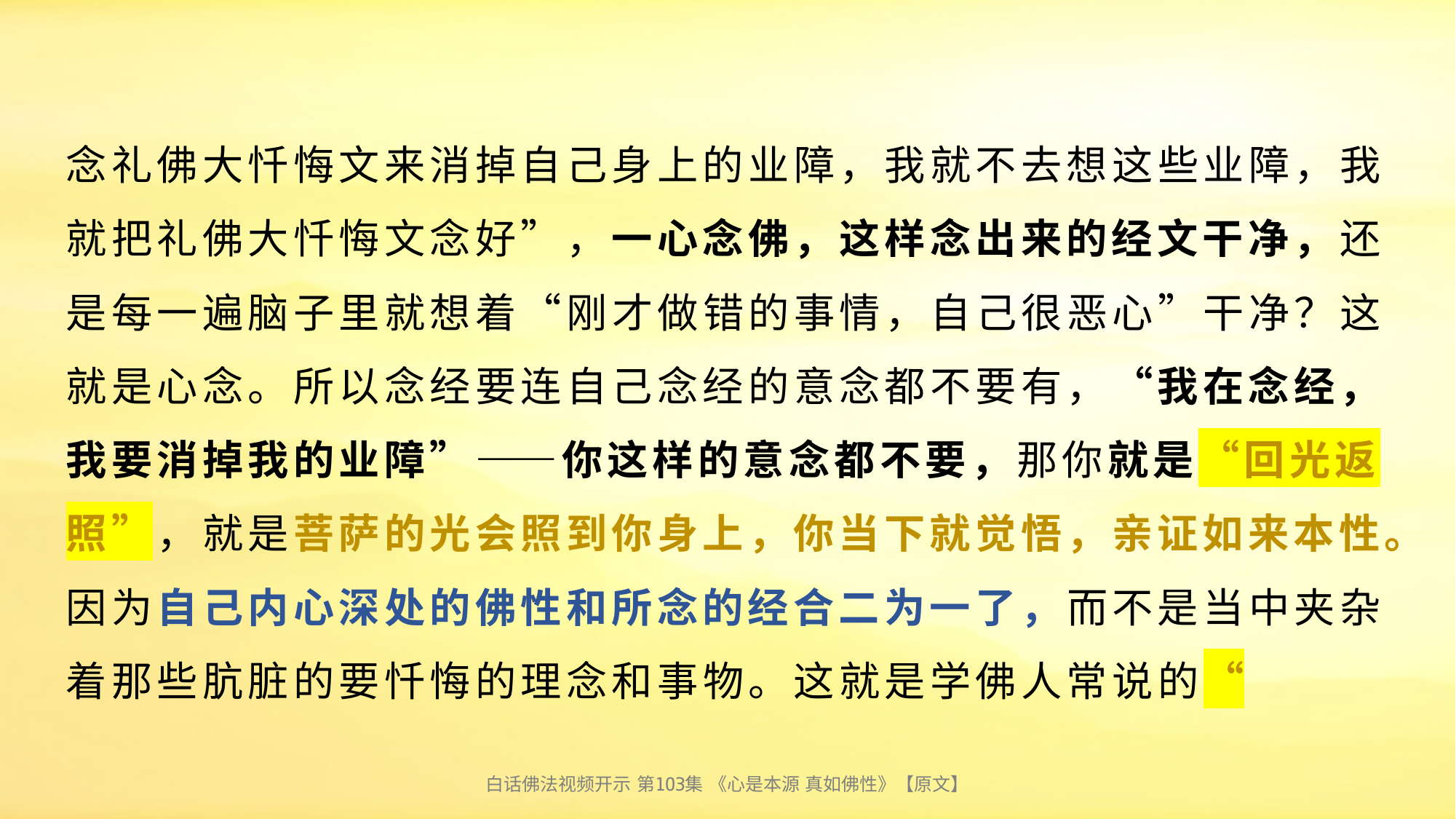

# 念礼佛大忏悔文来消掉自己身上的业障，我就不去想这些业障，我就把礼佛大忏悔文念好”，一心念佛，这样念出来的经文干净，还是每一遍脑子里就想着“刚才做错的事情，自己很恶心”干净？这就是心念。所以念经要连自己念经的意念都不要有，“我在念经，我要消掉我的业障”——你这样的意念都不要，那你就是“回光返照”，就是菩萨的光会照到你身上，你当下就觉悟，亲证如来本性。因为自己内心深处的佛性和所念的经合二为一了，而不是当中夹杂着那些肮脏的要忏悔的理念和事物。这就是学佛人常说的“
白话佛法视频开示 第103集 《心是本源 真如佛性》【原文】